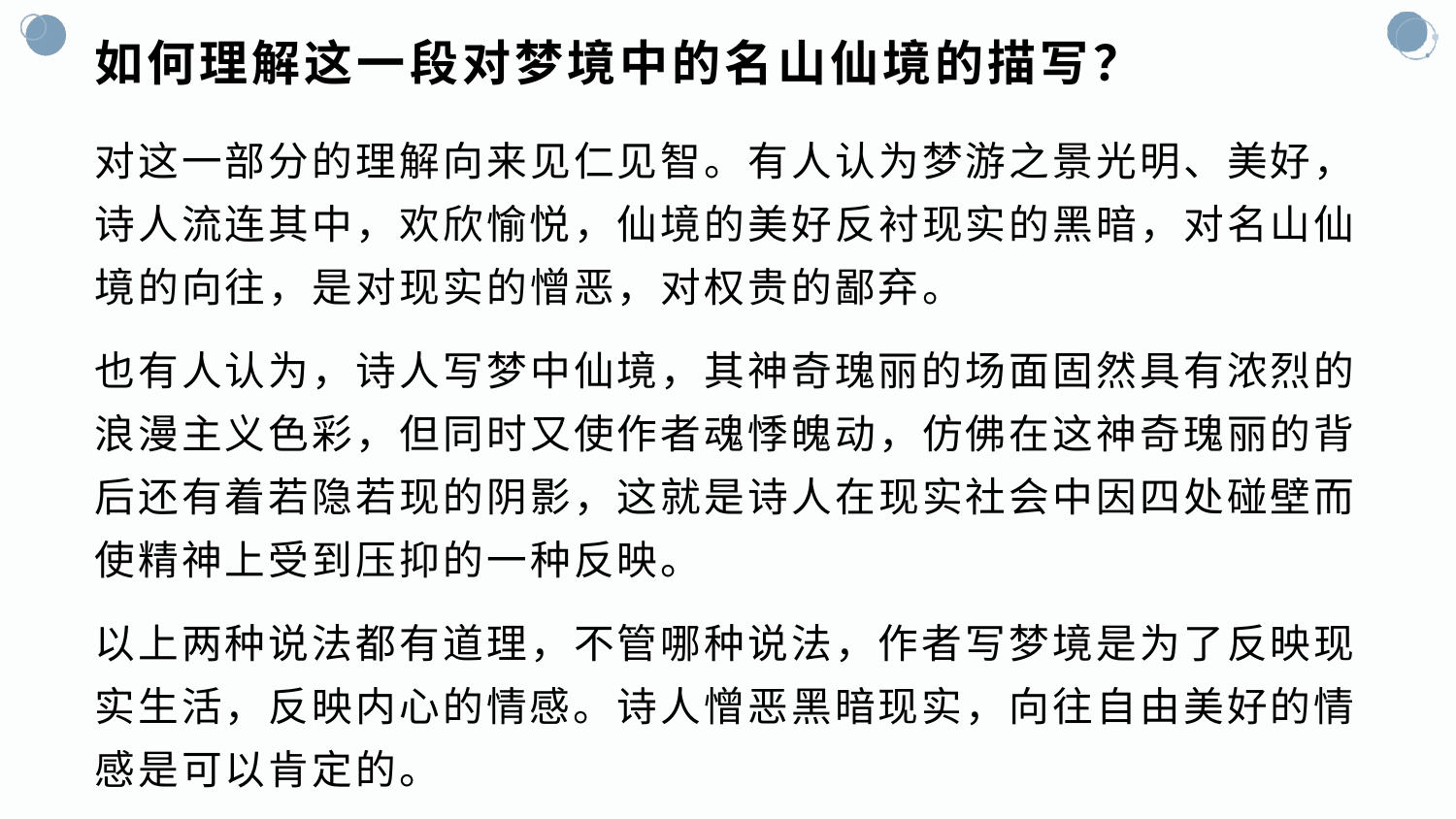

# 如何理解这一段对梦境中的名山仙境的描写？
对这一部分的理解向来见仁见智。有人认为梦游之景光明、美好，诗人流连其中，欢欣愉悦，仙境的美好反衬现实的黑暗，对名山仙境的向往，是对现实的憎恶，对权贵的鄙弃。
也有人认为，诗人写梦中仙境，其神奇瑰丽的场面固然具有浓烈的浪漫主义色彩，但同时又使作者魂悸魄动，仿佛在这神奇瑰丽的背后还有着若隐若现的阴影，这就是诗人在现实社会中因四处碰壁而使精神上受到压抑的一种反映。
以上两种说法都有道理，不管哪种说法，作者写梦境是为了反映现实生活，反映内心的情感。诗人憎恶黑暗现实，向往自由美好的情感是可以肯定的。